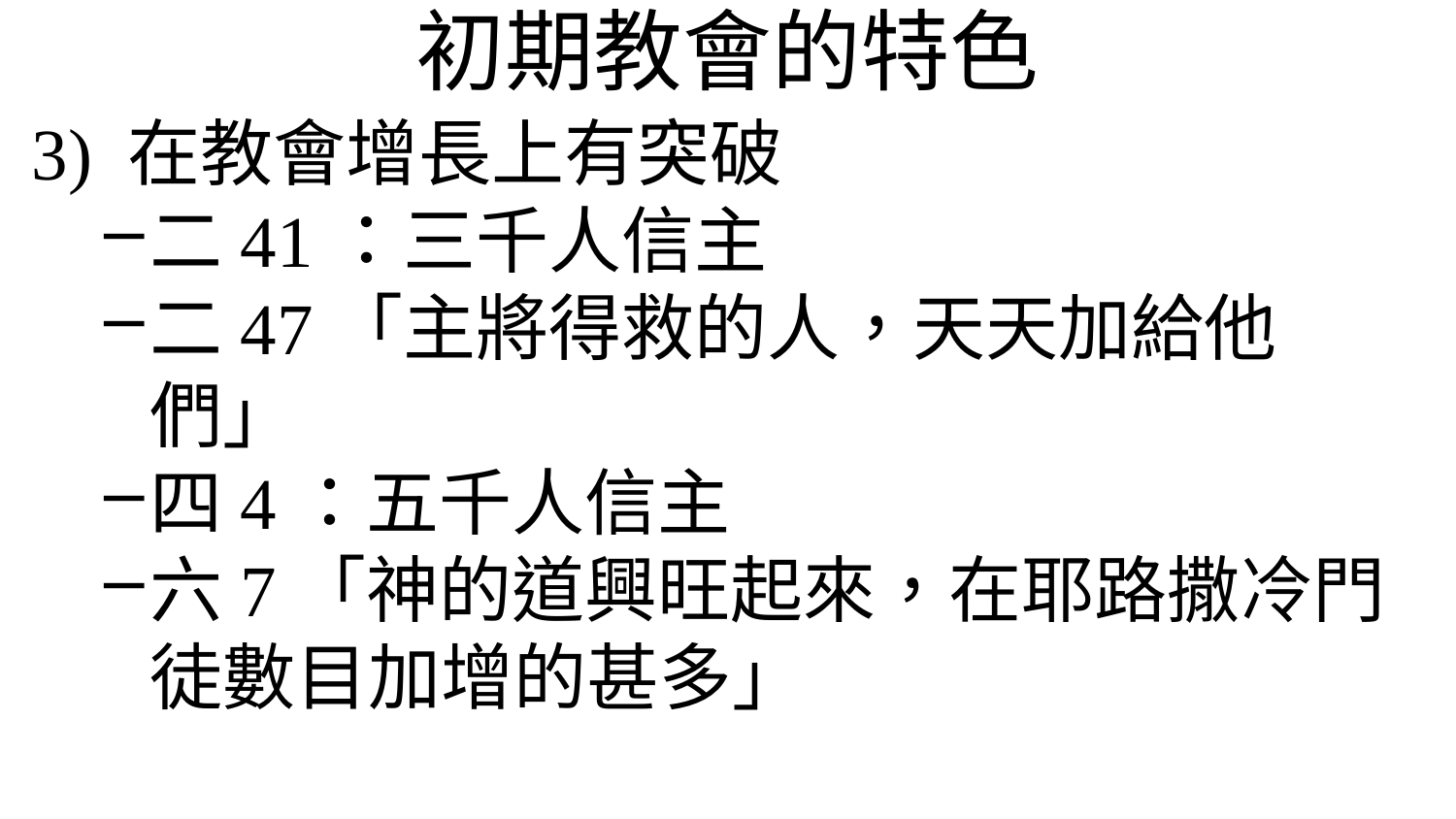

# 初期教會的特色
3) 在教會增長上有突破
二41：三千人信主
二47「主將得救的人，天天加給他們」
四4：五千人信主
六7「神的道興旺起來，在耶路撒冷門徒數目加增的甚多」